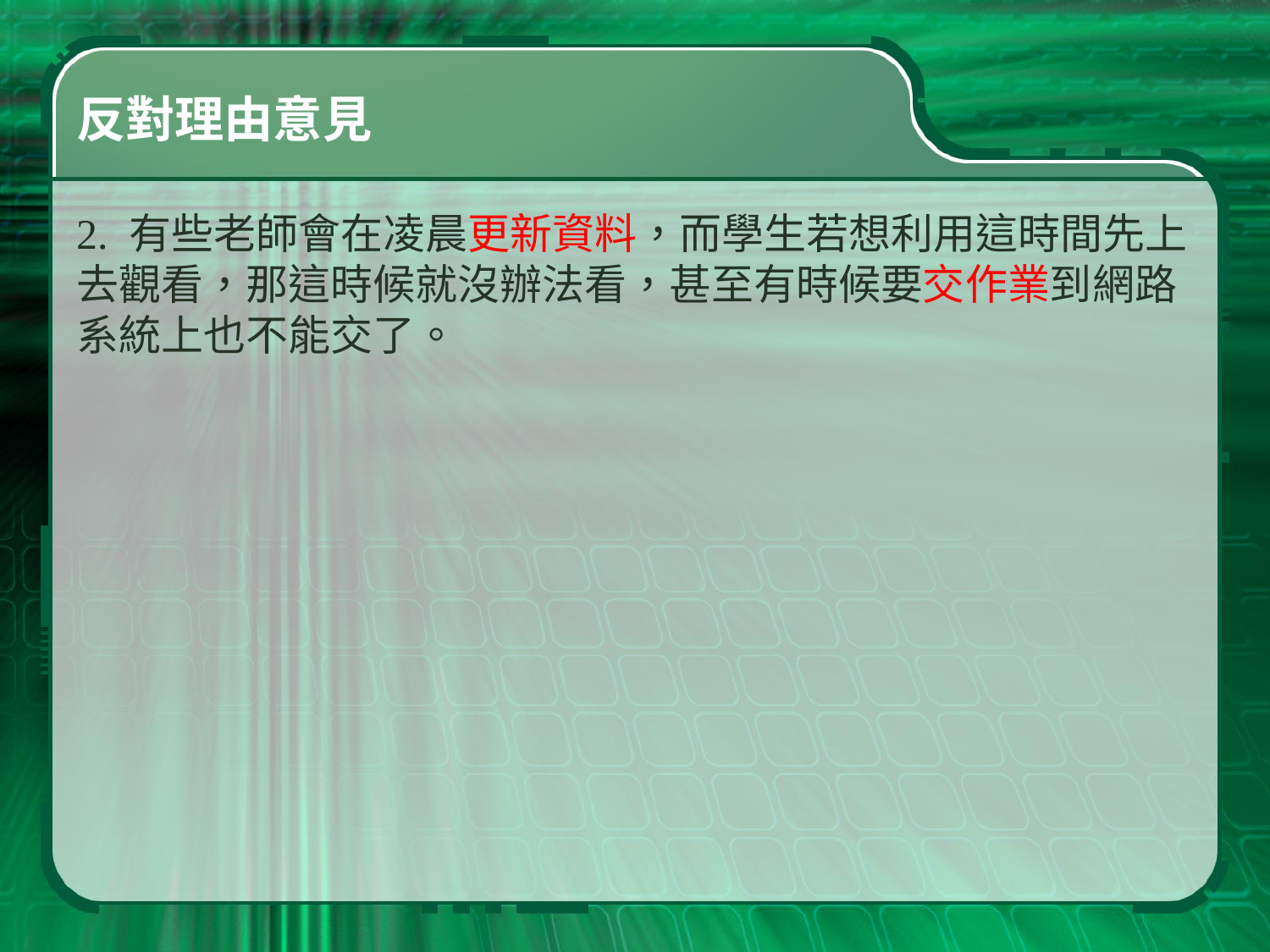

# 反對理由意見
2. 有些老師會在凌晨更新資料，而學生若想利用這時間先上去觀看，那這時候就沒辦法看，甚至有時候要交作業到網路系統上也不能交了。